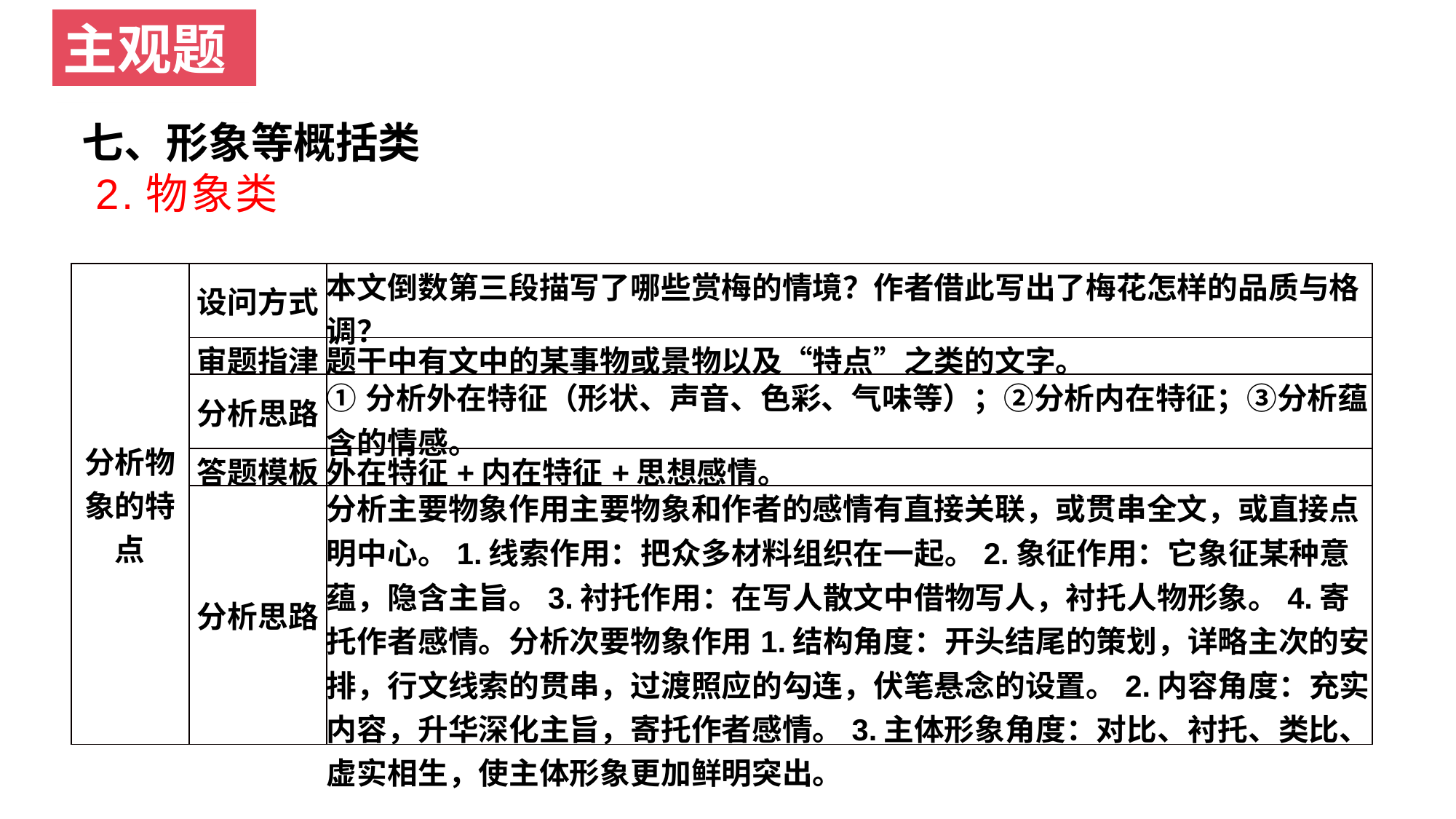

主观题
七、形象等概括类
 2.物象类

| 分析物象的特点 | 设问方式 | 本文倒数第三段描写了哪些赏梅的情境？作者借此写出了梅花怎样的品质与格调？ |
| --- | --- | --- |
|  | 审题指津 | 题干中有文中的某事物或景物以及“特点”之类的文字。 |
|  | 分析思路 | ①分析外在特征（形状、声音、色彩、气味等）；②分析内在特征；③分析蕴含的情感。 |
|  | 答题模板 | 外在特征+内在特征+思想感情。 |
|  | 分析思路 | 分析主要物象作用主要物象和作者的感情有直接关联，或贯串全文，或直接点明中心。1.线索作用：把众多材料组织在一起。2.象征作用：它象征某种意蕴，隐含主旨。3.衬托作用：在写人散文中借物写人，衬托人物形象。4.寄托作者感情。分析次要物象作用1.结构角度：开头结尾的策划，详略主次的安排，行文线索的贯串，过渡照应的勾连，伏笔悬念的设置。2.内容角度：充实内容，升华深化主旨，寄托作者感情。3.主体形象角度：对比、衬托、类比、虚实相生，使主体形象更加鲜明突出。 |